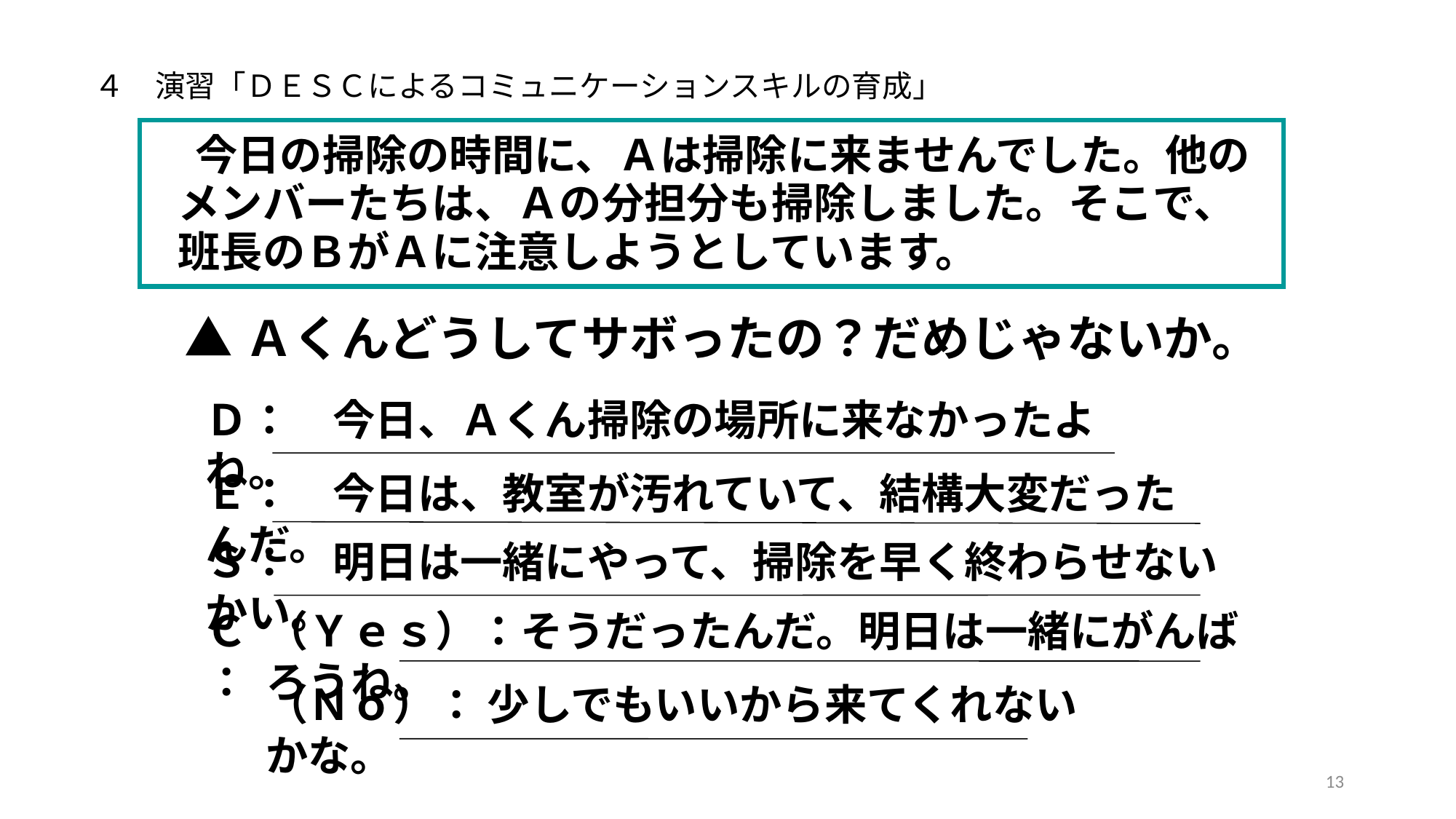

４　演習「ＤＥＳＣによるコミュニケーションスキルの育成」
　 今日の掃除の時間に、Ａは掃除に来ませんでした。他のメンバーたちは、Ａの分担分も掃除しました。そこで、班長のＢがＡに注意しようとしています。
▲Ａくんどうしてサボったの？だめじゃないか。
Ｄ：　今日、Ａくん掃除の場所に来なかったよね。

Ｅ：　今日は、教室が汚れていて、結構大変だったんだ。

Ｓ：　明日は一緒にやって、掃除を早く終わらせないかい。

Ｃ：
（Ｙｅｓ）：そうだったんだ。明日は一緒にがんばろうね。

（Ｎｏ）： 少しでもいいから来てくれないかな。

13